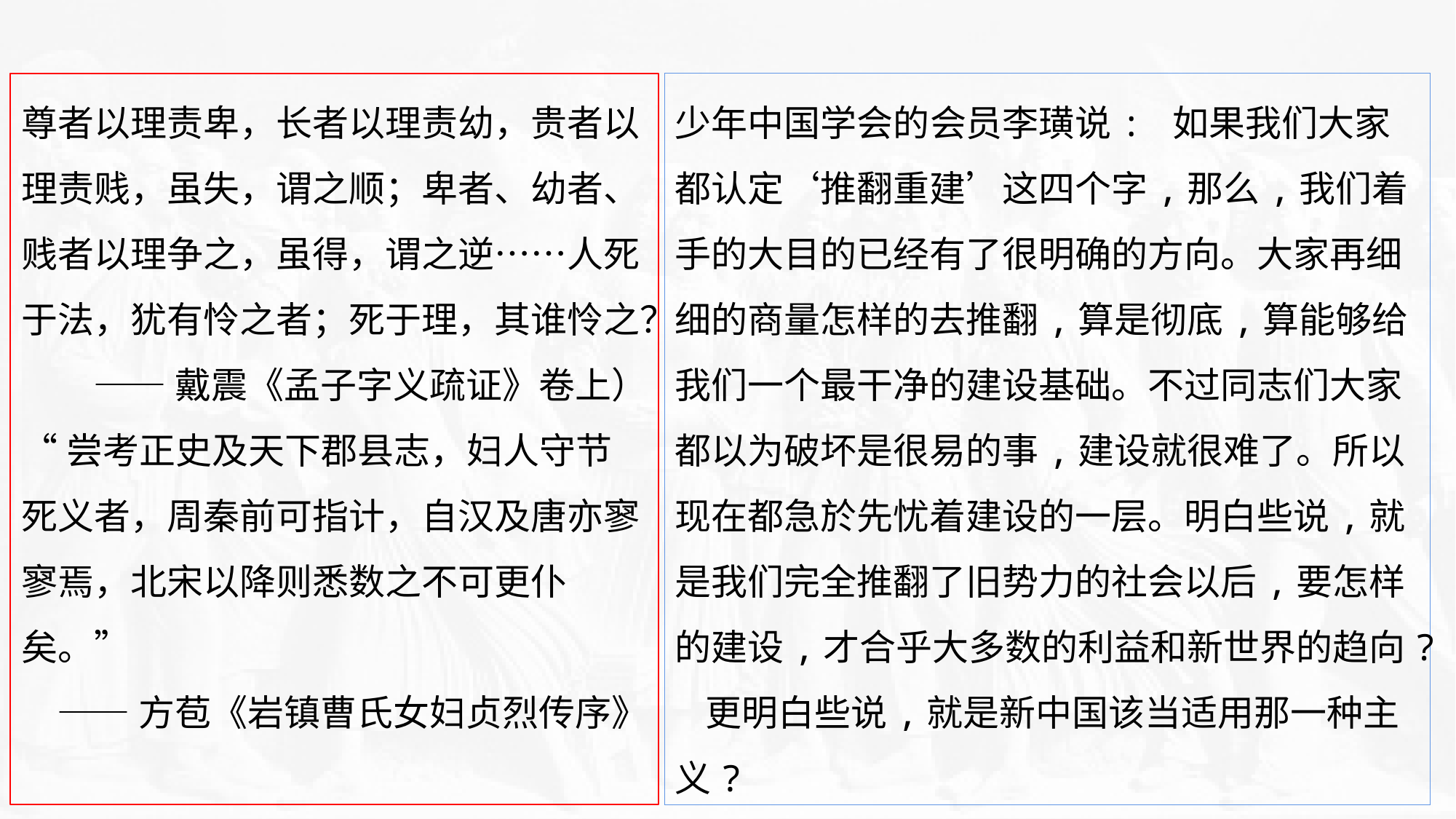

尊者以理责卑，长者以理责幼，贵者以理责贱，虽失，谓之顺；卑者、幼者、贱者以理争之，虽得，谓之逆……人死于法，犹有怜之者；死于理，其谁怜之？
——戴震《孟子字义疏证》卷上）
“尝考正史及天下郡县志，妇人守节死义者，周秦前可指计，自汉及唐亦寥寥焉，北宋以降则悉数之不可更仆矣。”
——方苞《岩镇曹氏女妇贞烈传序》

少年中国学会的会员李璜说: 如果我们大家都认定‘推翻重建’这四个字,那么,我们着手的大目的已经有了很明确的方向。大家再细细的商量怎样的去推翻,算是彻底,算能够给我们一个最干净的建设基础。不过同志们大家都以为破坏是很易的事,建设就很难了。所以现在都急於先忧着建设的一层。明白些说,就是我们完全推翻了旧势力的社会以后,要怎样的建设,才合乎大多数的利益和新世界的趋向? 更明白些说,就是新中国该当适用那一种主义?